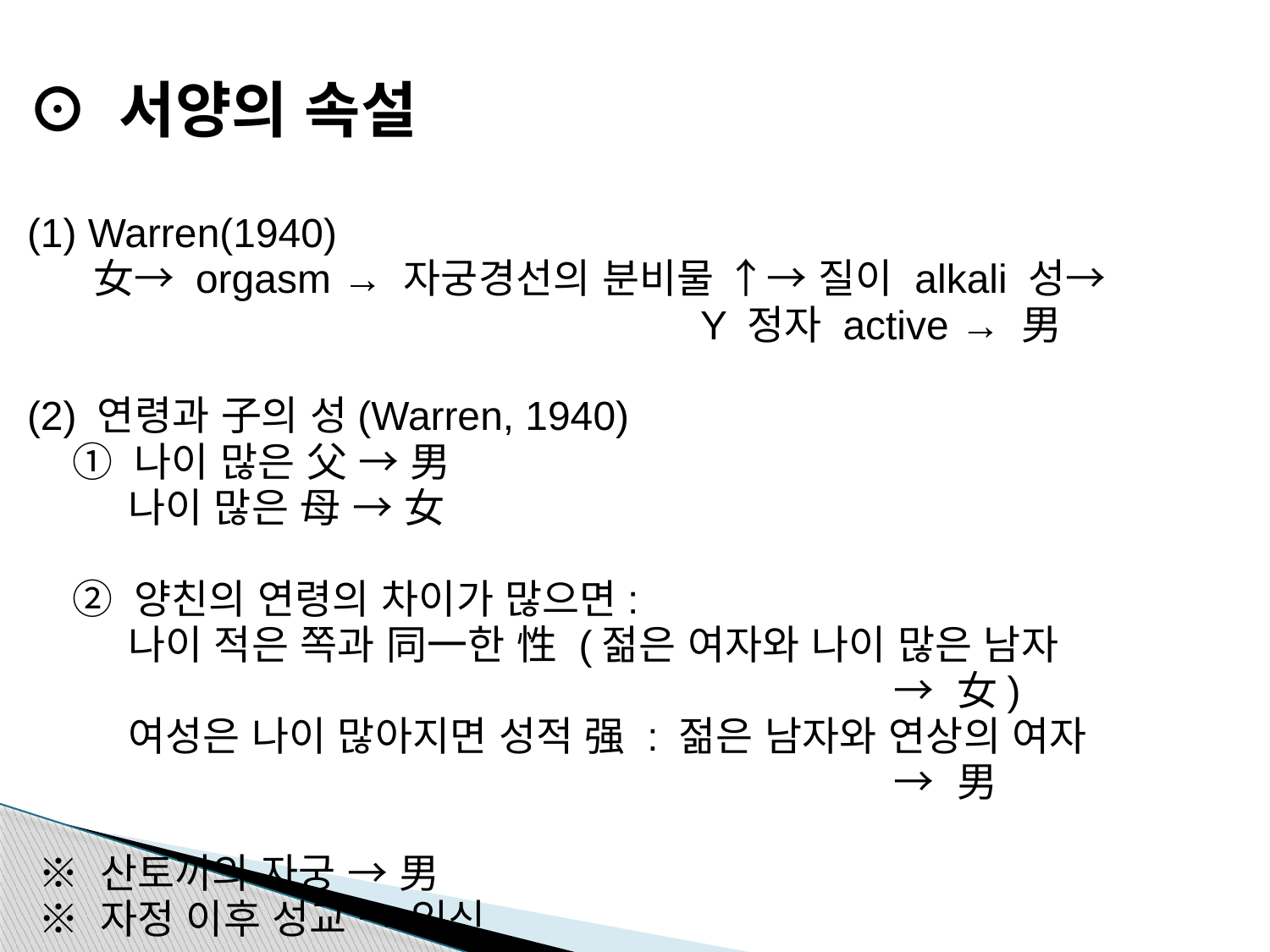

⊙ 서양의 속설

(1) Warren(1940)
     女→ orgasm → 자궁경선의 분비물 ↑→ 질이 alkali 성→
                                                            Y 정자 active → 男

(2) 연령과 子의 성(Warren, 1940)
    ① 나이 많은 父 → 男
        나이 많은 母 → 女

    ② 양친의 연령의 차이가 많으면:
        나이 적은 쪽과 同一한 性 (젊은 여자와 나이 많은 남자
                                                                            → 女)
        여성은 나이 많아지면 성적 强 : 젊은 남자와 연상의 여자
                                                                            → 男

 ※ 산토끼의 자궁 → 男
 ※ 자정 이후 성교 → 임신